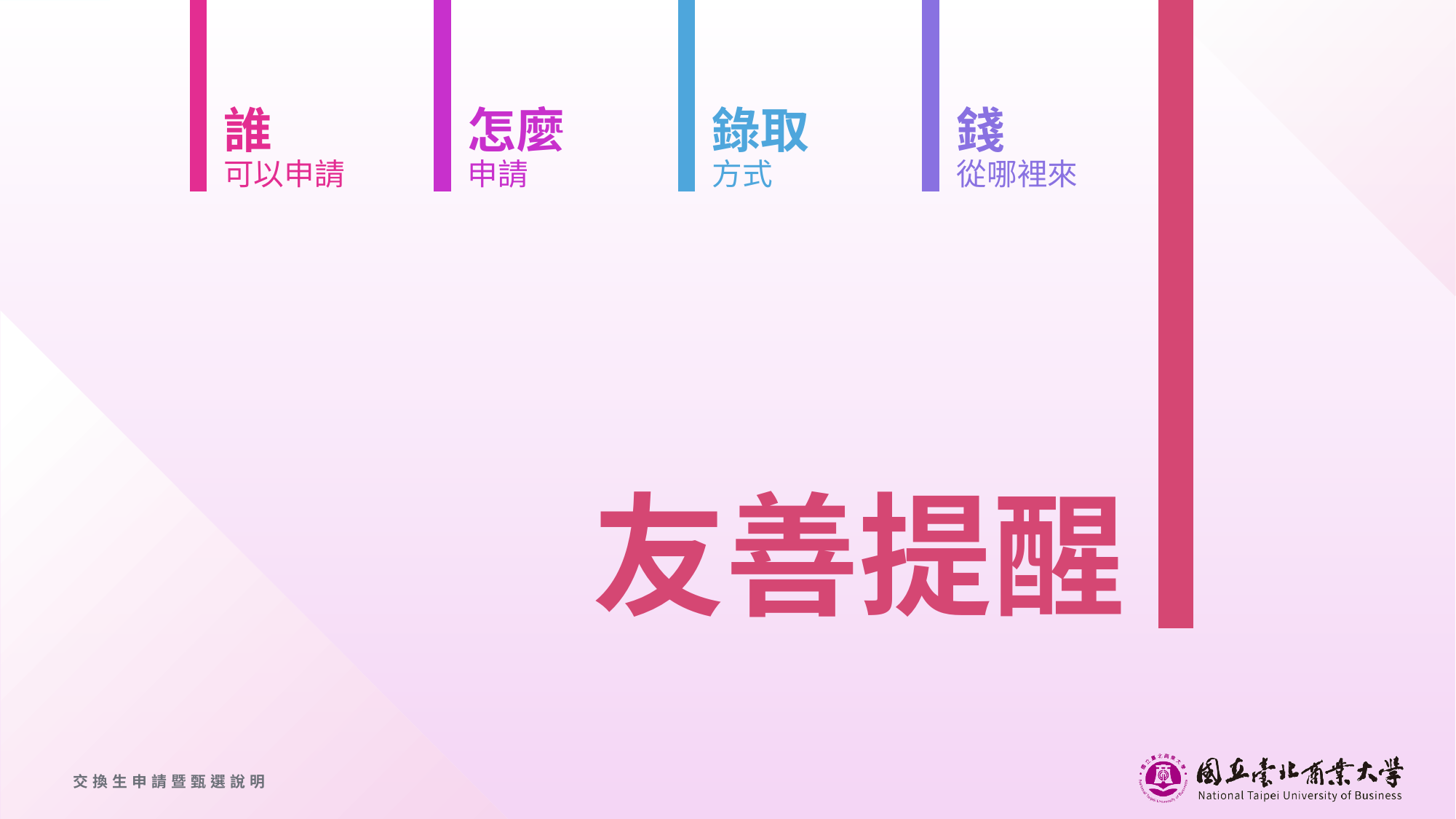

誰
可以申請
怎麼
申請
錄取
方式
錢
從哪裡來
友善提醒
交換生申請暨甄選說明